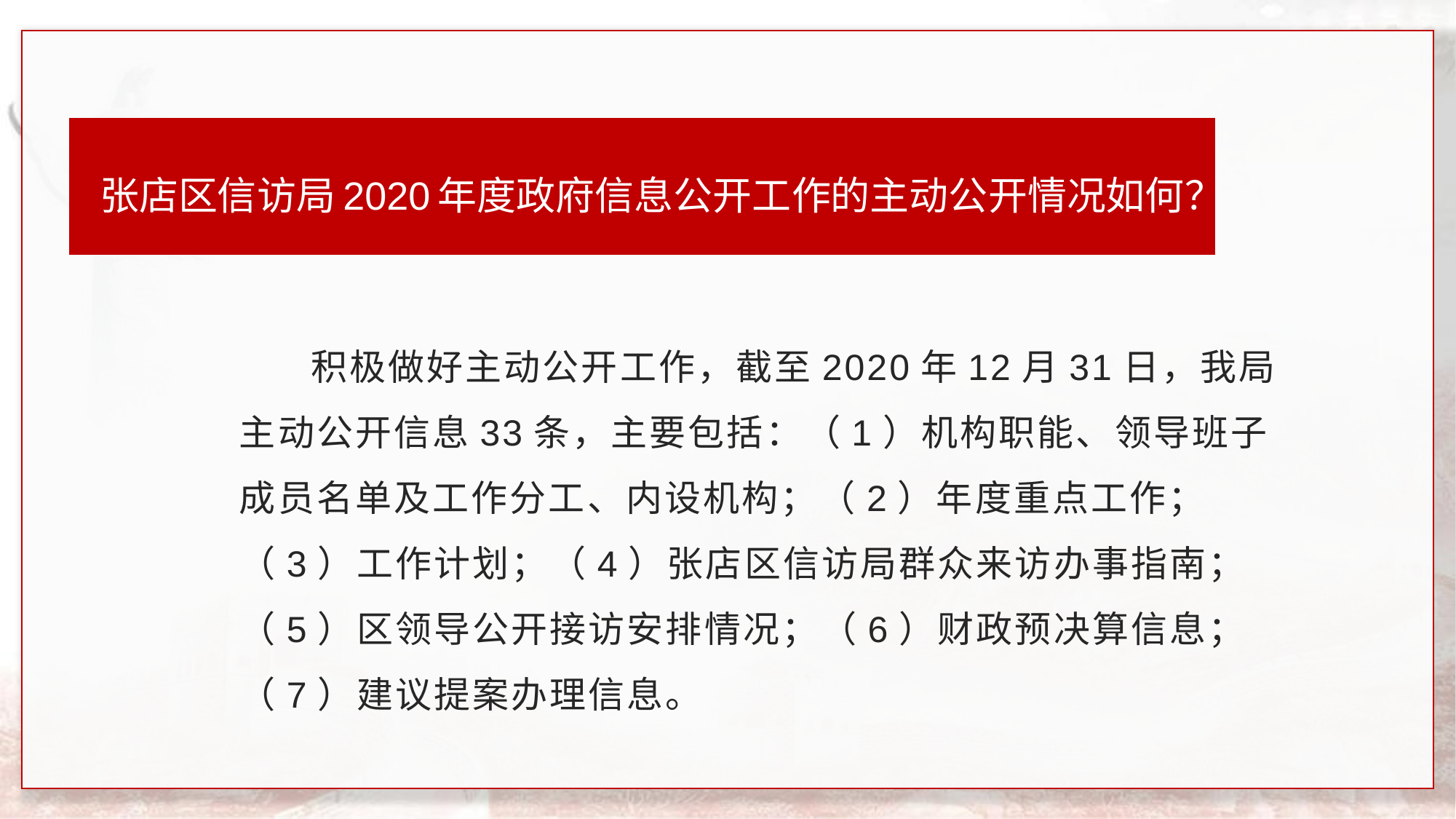

张店区信访局2020年度政府信息公开工作的主动公开情况如何？
      积极做好主动公开工作，截至2020年12月31日，我局主动公开信息33条，主要包括：（1）机构职能、领导班子成员名单及工作分工、内设机构；（2）年度重点工作；（3）工作计划；（4）张店区信访局群众来访办事指南；（5）区领导公开接访安排情况；（6）财政预决算信息；（7）建议提案办理信息。